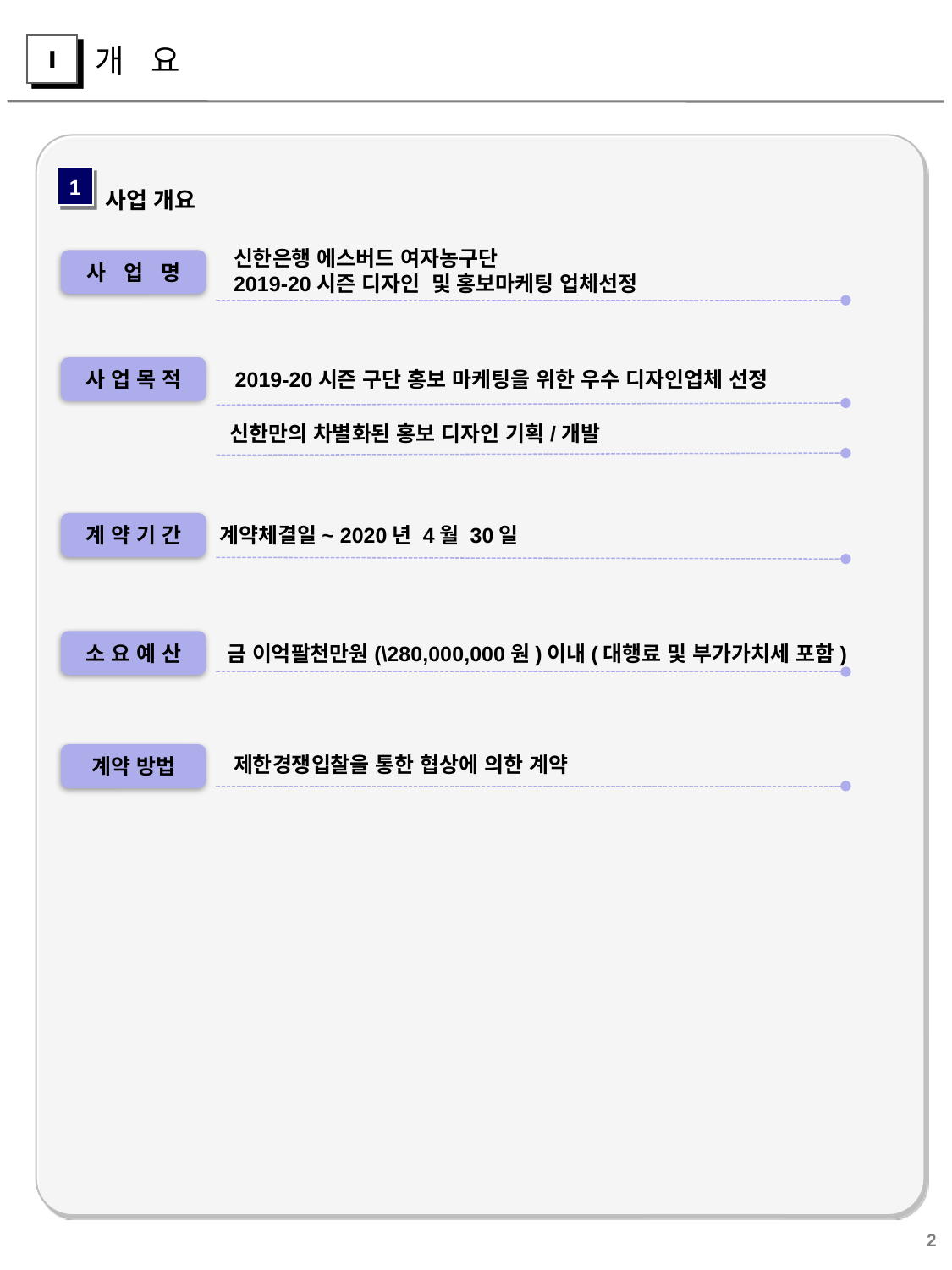

개   요
Ⅰ

사업 개요
1
신한은행 에스버드 여자농구단
2019-20시즌 디자인  및 홍보마케팅 업체선정
사   업   명
사 업 목 적
2019-20시즌 구단 홍보 마케팅을 위한 우수 디자인업체 선정
신한만의 차별화된 홍보 디자인 기획/개발
계 약 기 간
계약체결일~ 2020년 4월 30일
소 요 예 산
금 이억팔천만원(\280,000,000원)이내(대행료 및 부가가치세 포함)
계약 방법
제한경쟁입찰을 통한 협상에 의한 계약

2